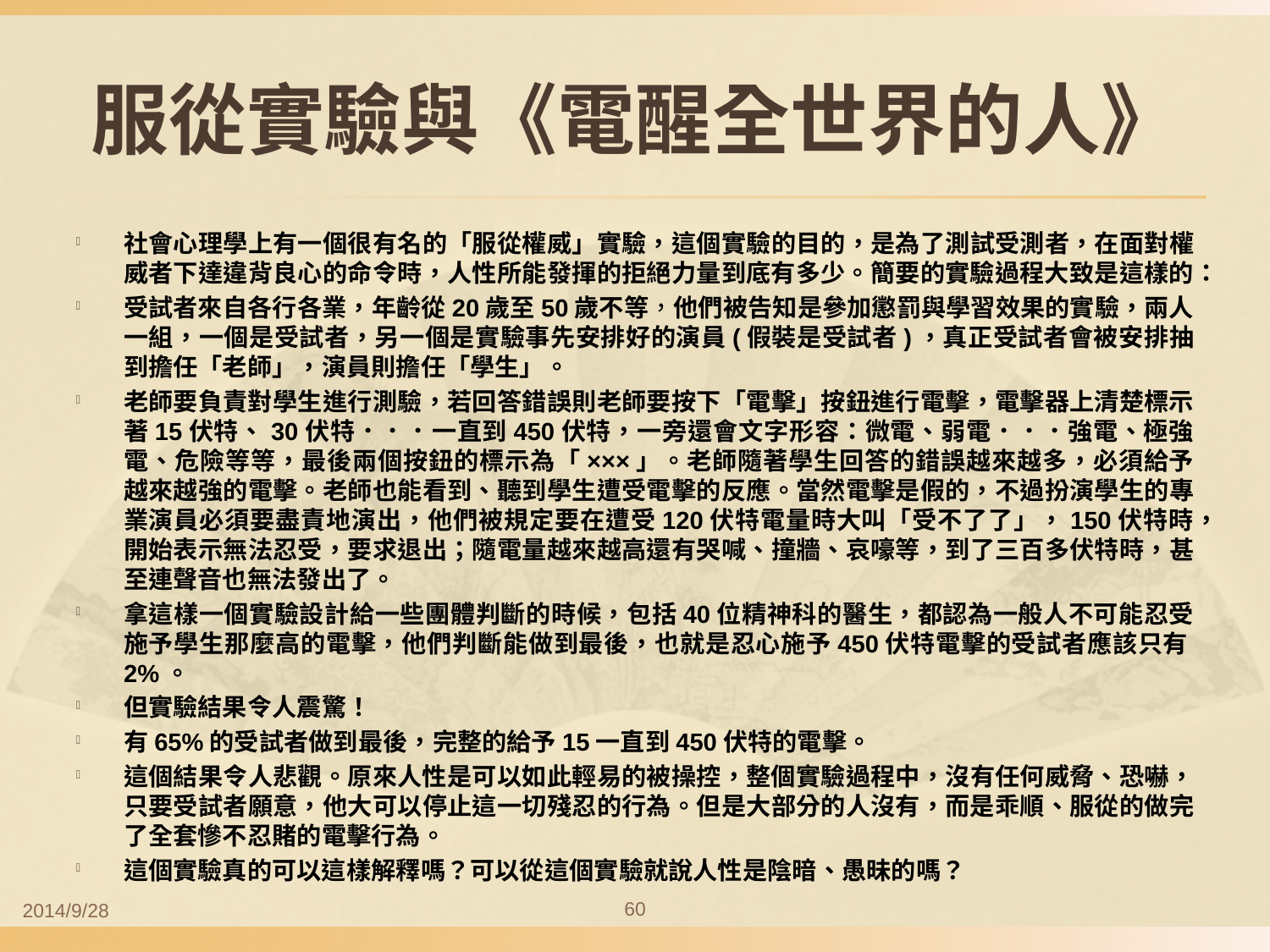

# 服從實驗與《電醒全世界的人》
社會心理學上有一個很有名的「服從權威」實驗，這個實驗的目的，是為了測試受測者，在面對權威者下達違背良心的命令時，人性所能發揮的拒絕力量到底有多少。簡要的實驗過程大致是這樣的：
受試者來自各行各業，年齡從20歲至50歲不等，他們被告知是參加懲罰與學習效果的實驗，兩人一組，一個是受試者，另一個是實驗事先安排好的演員(假裝是受試者)，真正受試者會被安排抽到擔任「老師」，演員則擔任「學生」。
老師要負責對學生進行測驗，若回答錯誤則老師要按下「電擊」按鈕進行電擊，電擊器上清楚標示著15伏特、30伏特．．．一直到450伏特，一旁還會文字形容：微電、弱電．．．強電、極強電、危險等等，最後兩個按鈕的標示為「×××」。老師隨著學生回答的錯誤越來越多，必須給予越來越強的電擊。老師也能看到、聽到學生遭受電擊的反應。當然電擊是假的，不過扮演學生的專業演員必須要盡責地演出，他們被規定要在遭受120伏特電量時大叫「受不了了」，150伏特時，開始表示無法忍受，要求退出；隨電量越來越高還有哭喊、撞牆、哀嚎等，到了三百多伏特時，甚至連聲音也無法發出了。
拿這樣一個實驗設計給一些團體判斷的時候，包括40位精神科的醫生，都認為一般人不可能忍受施予學生那麼高的電擊，他們判斷能做到最後，也就是忍心施予450伏特電擊的受試者應該只有2%。
但實驗結果令人震驚！
有65%的受試者做到最後，完整的給予15一直到450伏特的電擊。
這個結果令人悲觀。原來人性是可以如此輕易的被操控，整個實驗過程中，沒有任何威脅、恐嚇，只要受試者願意，他大可以停止這一切殘忍的行為。但是大部分的人沒有，而是乖順、服從的做完了全套慘不忍賭的電擊行為。
這個實驗真的可以這樣解釋嗎？可以從這個實驗就說人性是陰暗、愚昧的嗎？
2014/9/28
60